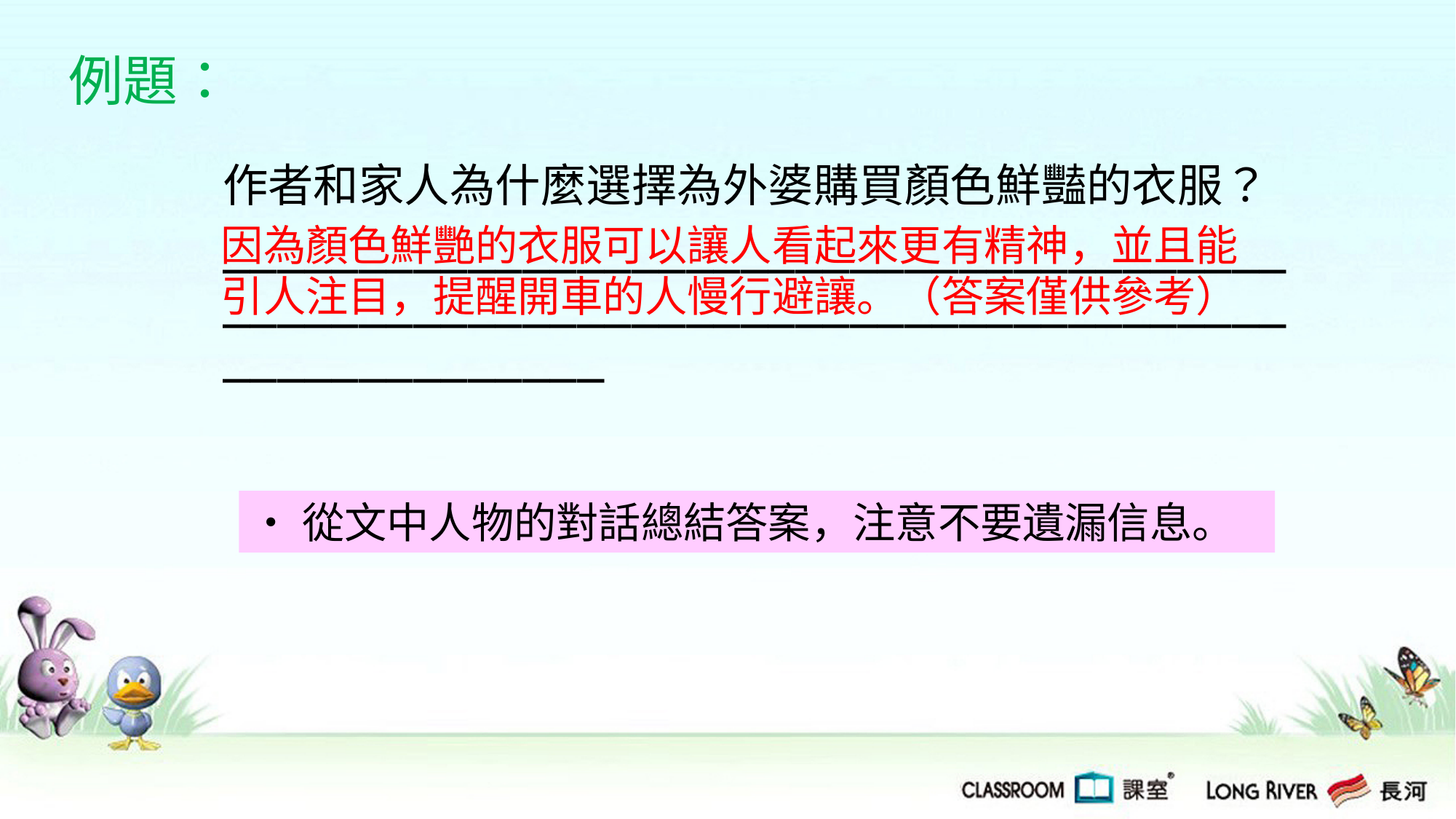

例題：
作者和家人為什麼選擇為外婆購買顏色鮮豔的衣服？
____________________________________________________________________________________________
因為顏色鮮艷的衣服可以讓人看起來更有精神，並且能引人注目，提醒開車的人慢行避讓。（答案僅供參考）
‧從文中人物的對話總結答案，注意不要遺漏信息。